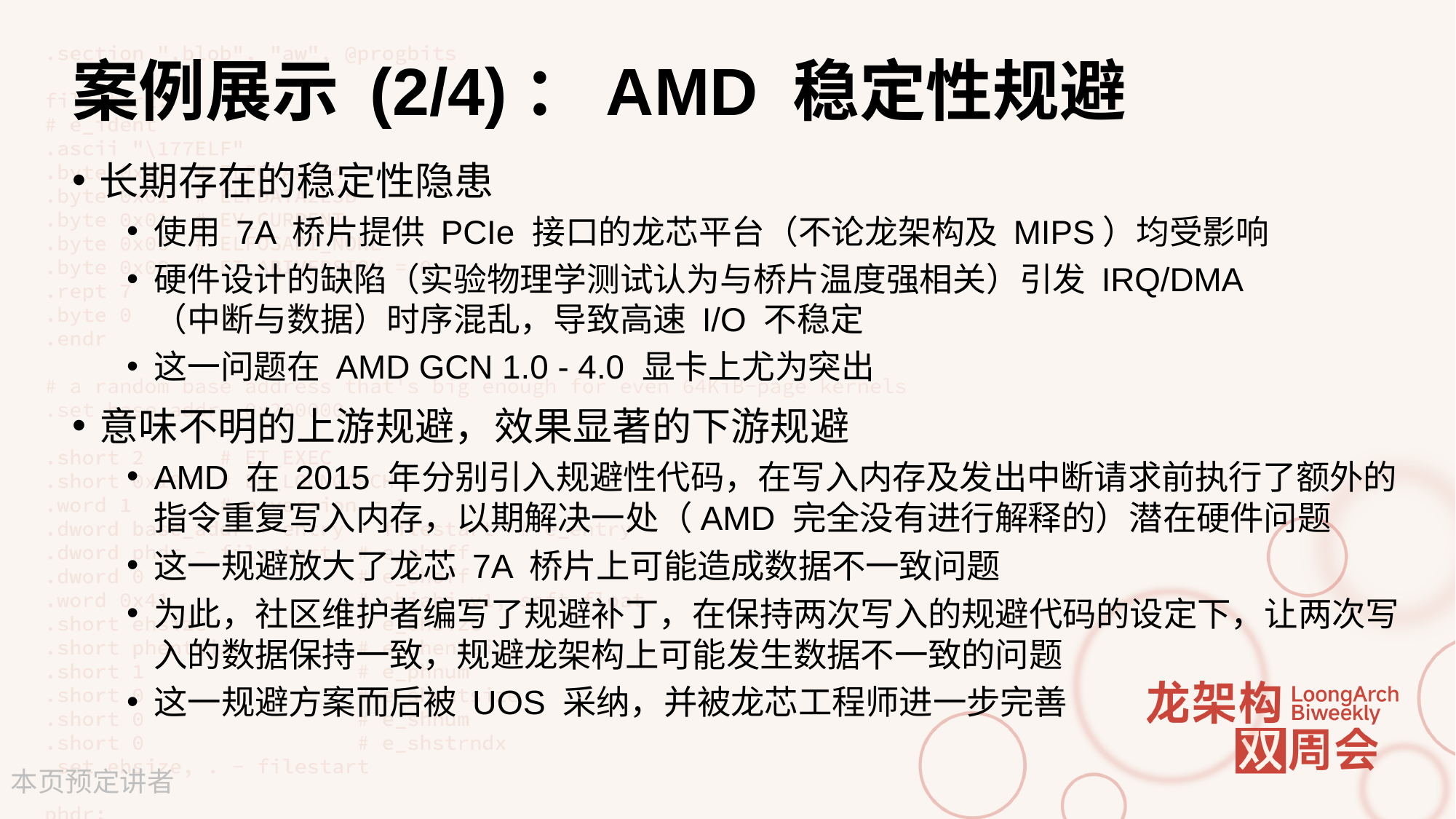

# 案例展示 (2/4)：AMD 稳定性规避
长期存在的稳定性隐患
使用 7A 桥片提供 PCIe 接口的龙芯平台（不论龙架构及 MIPS）均受影响
硬件设计的缺陷（实验物理学测试认为与桥片温度强相关）引发 IRQ/DMA
（中断与数据）时序混乱，导致高速 I/O 不稳定
这一问题在 AMD GCN 1.0 - 4.0 显卡上尤为突出
意味不明的上游规避，效果显著的下游规避
AMD 在 2015 年分别引入规避性代码，在写入内存及发出中断请求前执行了额外的 指令重复写入内存，以期解决一处（AMD 完全没有进行解释的）潜在硬件问题
这一规避放大了龙芯 7A 桥片上可能造成数据不一致问题
为此，社区维护者编写了规避补丁，在保持两次写入的规避代码的设定下，让两次写入的数据保持一致，规避龙架构上可能发生数据不一致的问题
这一规避方案而后被 UOS 采纳，并被龙芯工程师进一步完善